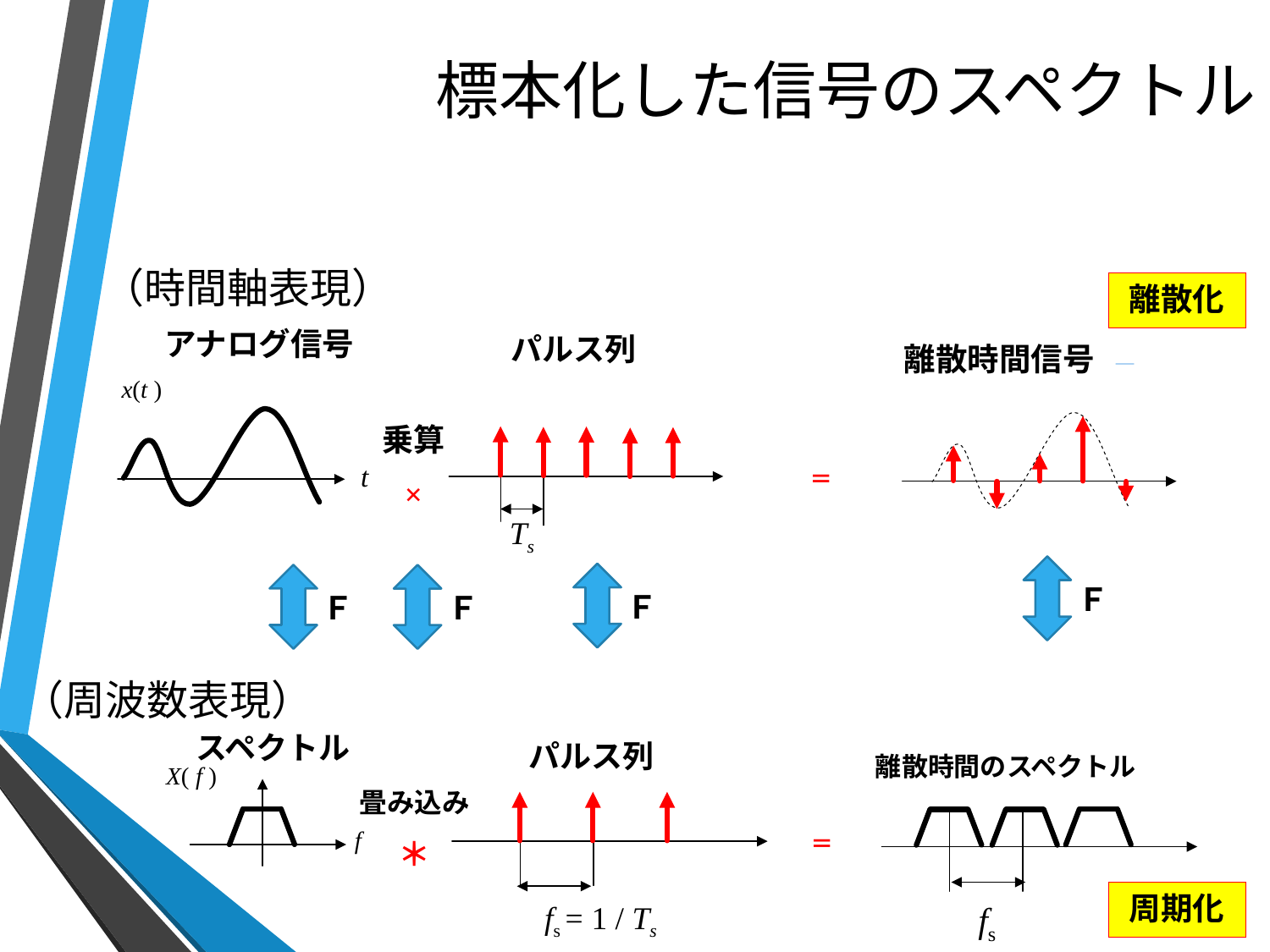

# 標本化した信号のスペクトル
（時間軸表現）
離散化
アナログ信号
パルス列
離散時間信号
x(t )

乗算
×
t
＝
Ts
Ｆ

Ｆ
Ｆ

Ｆ

（周波数表現）
スペクトル
パルス列
離散時間のスペクトル
X( f )
f
畳み込み
＊
fs = 1 / Ts
＝
fs
周期化